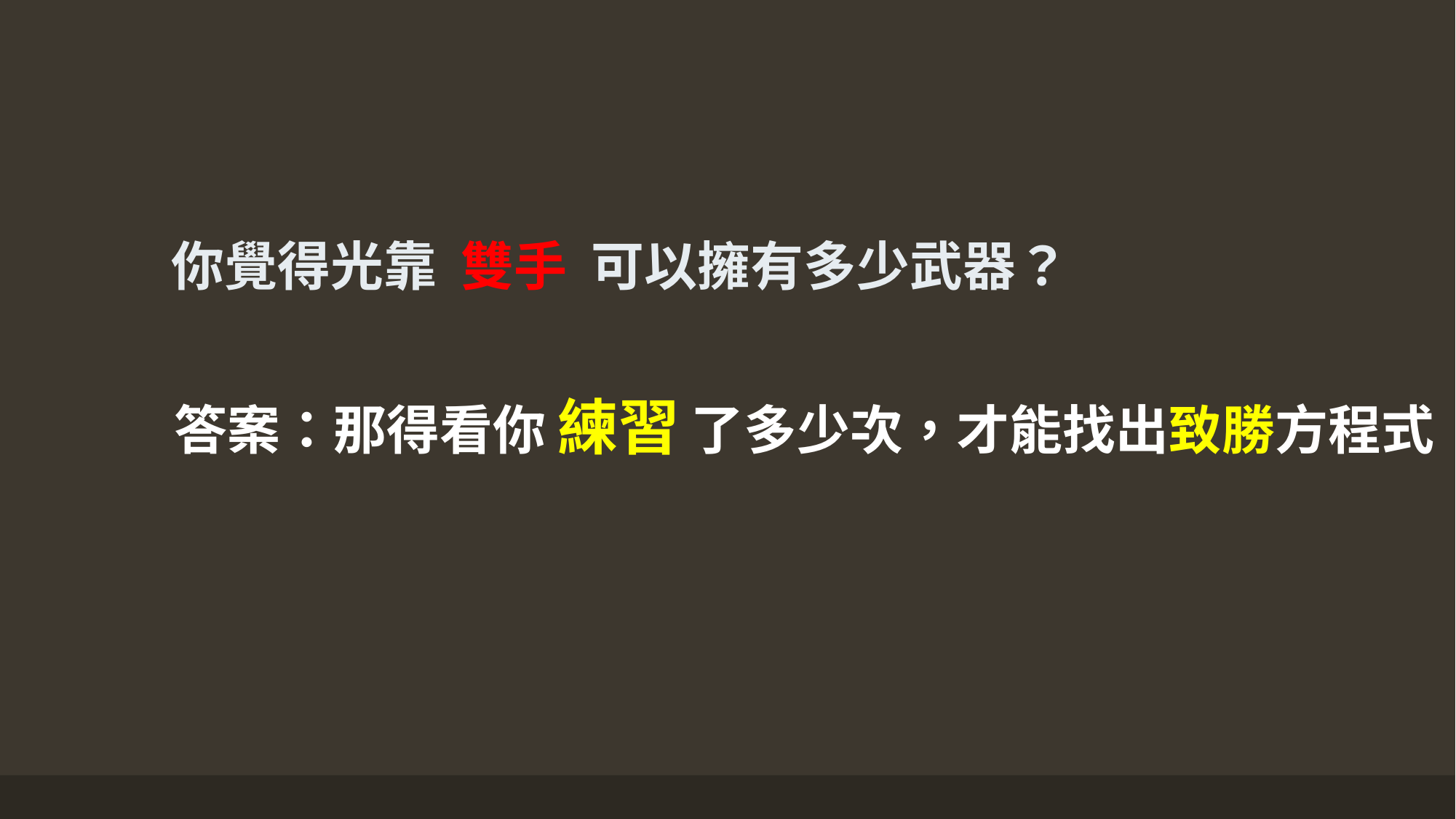

# 你覺得光靠  雙手  可以擁有多少武器？
答案：那得看你 練習 了多少次，才能找出致勝方程式